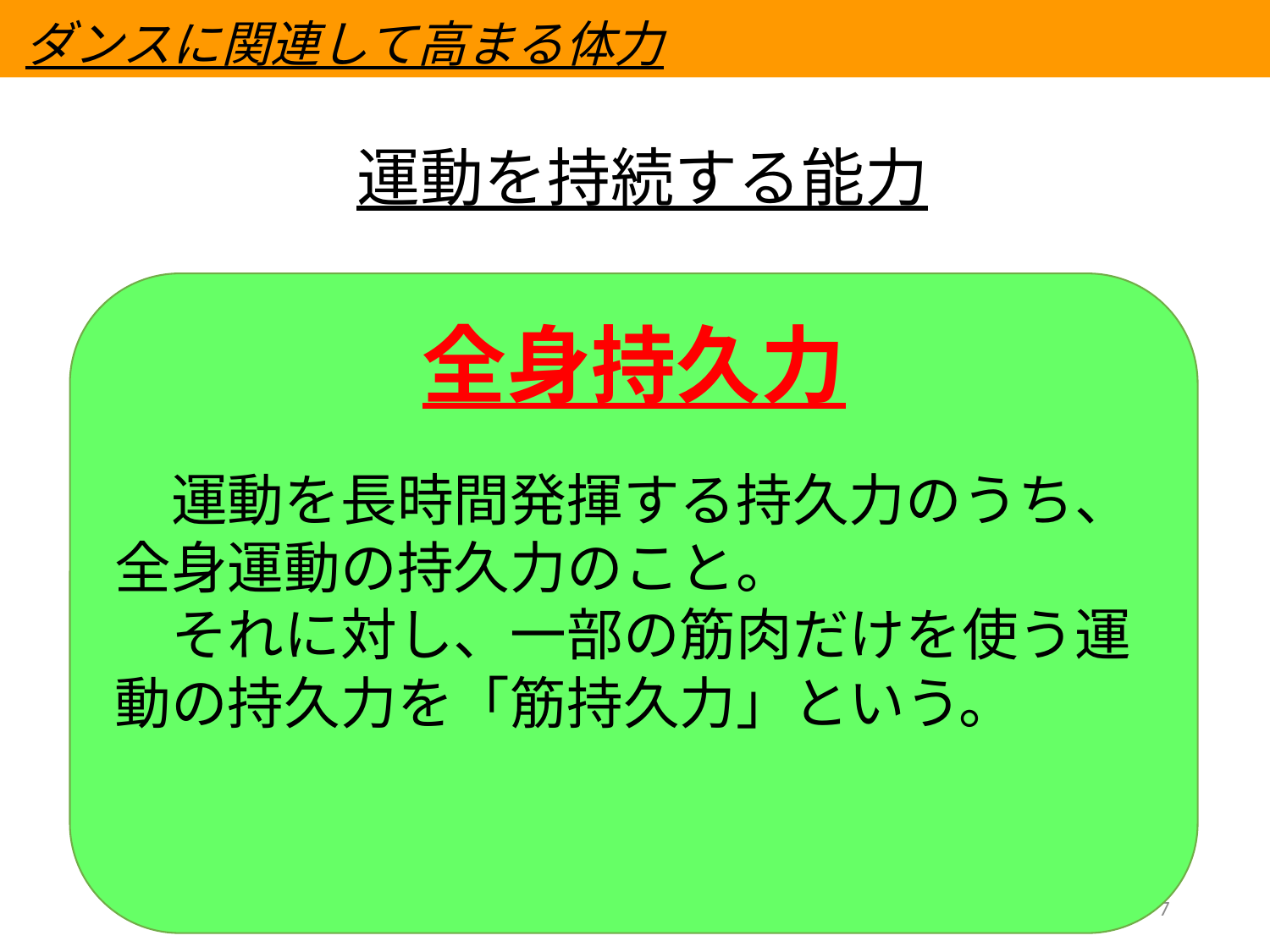

ダンスに関連して高まる体力

運動を持続する能力
全身持久力

　運動を長時間発揮する持久力のうち、
全身運動の持久力のこと。
　それに対し、一部の筋肉だけを使う運
動の持久力を「筋持久力」という。
7